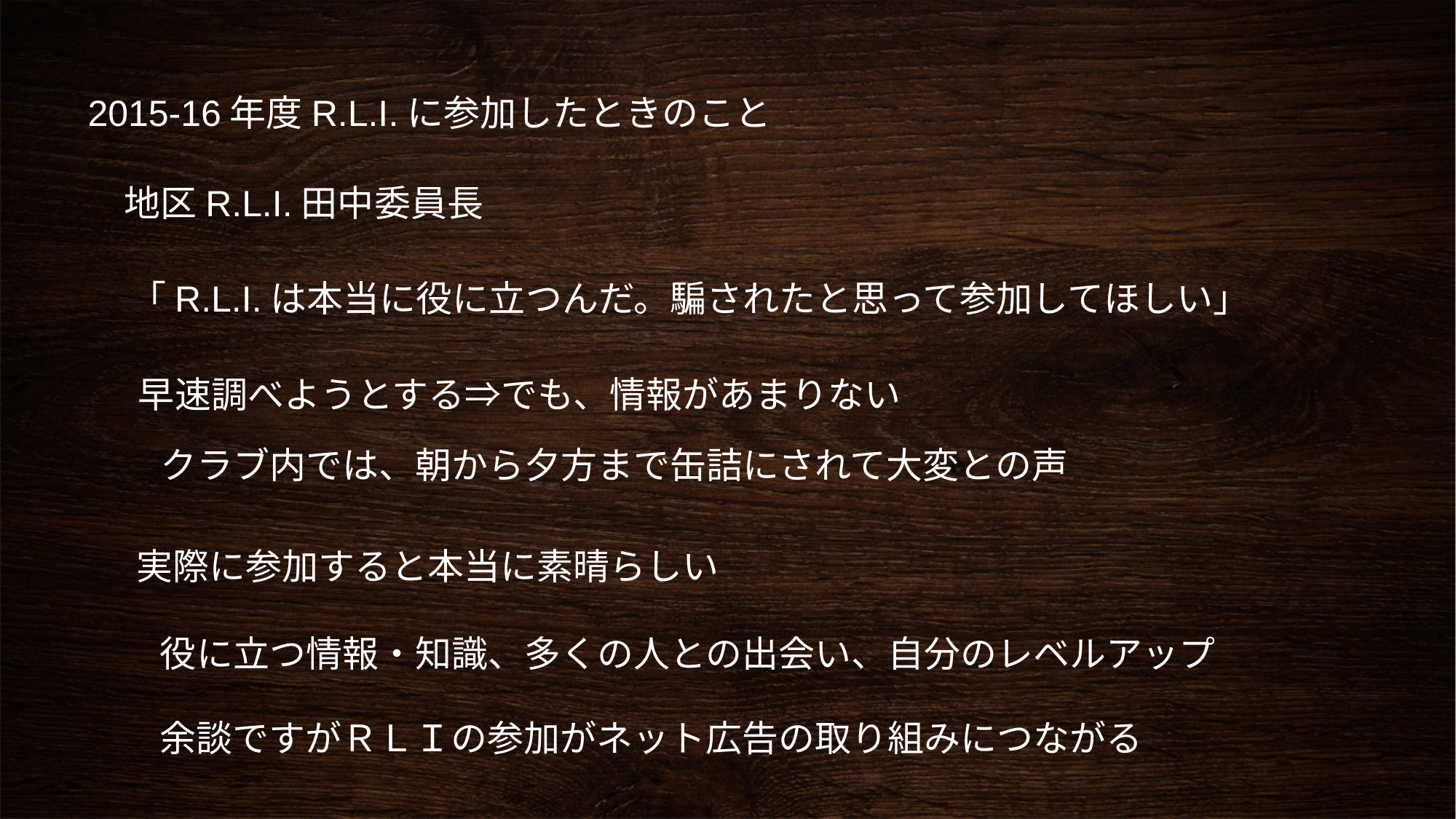

2015-16年度R.L.I.に参加したときのこと
地区R.L.I.田中委員長
「R.L.I.は本当に役に立つんだ。騙されたと思って参加してほしい」
早速調べようとする⇒でも、情報があまりない
クラブ内では、朝から夕方まで缶詰にされて大変との声
実際に参加すると本当に素晴らしい
役に立つ情報・知識、多くの人との出会い、自分のレベルアップ
余談ですがＲＬＩの参加がネット広告の取り組みにつながる